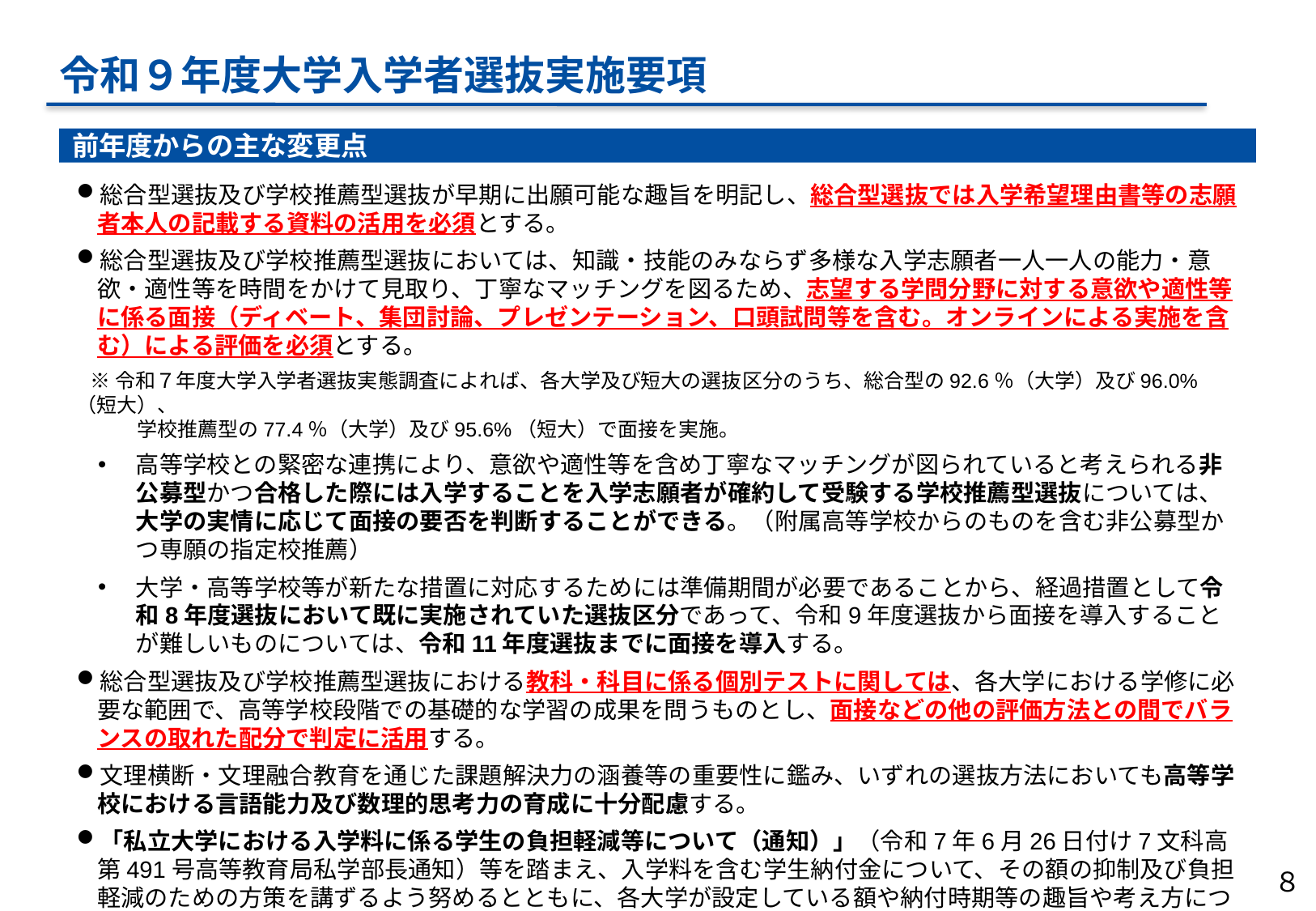

令和９年度大学入学者選抜実施要項
前年度からの主な変更点
総合型選抜及び学校推薦型選抜が早期に出願可能な趣旨を明記し、総合型選抜では入学希望理由書等の志願者本人の記載する資料の活用を必須とする。
総合型選抜及び学校推薦型選抜においては、知識・技能のみならず多様な入学志願者一人一人の能力・意欲・適性等を時間をかけて見取り、丁寧なマッチングを図るため、志望する学問分野に対する意欲や適性等に係る面接（ディベート、集団討論、プレゼンテーション、口頭試問等を含む。オンラインによる実施を含む）による評価を必須とする。
   ※令和７年度大学入学者選抜実態調査によれば、各大学及び短大の選抜区分のうち、総合型の92.6％（大学）及び96.0%（短大）、
　　　学校推薦型の77.4％（大学）及び95.6%（短大）で面接を実施。
高等学校との緊密な連携により、意欲や適性等を含め丁寧なマッチングが図られていると考えられる非公募型かつ合格した際には入学することを入学志願者が確約して受験する学校推薦型選抜については、大学の実情に応じて面接の要否を判断することができる。（附属高等学校からのものを含む非公募型かつ専願の指定校推薦）
大学・高等学校等が新たな措置に対応するためには準備期間が必要であることから、経過措置として令和8年度選抜において既に実施されていた選抜区分であって、令和9年度選抜から面接を導入することが難しいものについては、令和11年度選抜までに面接を導入する。
総合型選抜及び学校推薦型選抜における教科・科目に係る個別テストに関しては、各大学における学修に必要な範囲で、高等学校段階での基礎的な学習の成果を問うものとし、面接などの他の評価方法との間でバランスの取れた配分で判定に活用する。
文理横断・文理融合教育を通じた課題解決力の涵養等の重要性に鑑み、いずれの選抜方法においても高等学校における言語能力及び数理的思考力の育成に十分配慮する。
「私立大学における入学料に係る学生の負担軽減等について（通知）」（令和7年6月26日付け7文科高第491号高等教育局私学部長通知）等を踏まえ、入学料を含む学生納付金について、その額の抑制及び負担軽減のための方策を講ずるよう努めるとともに、各大学が設定している額や納付時期等の趣旨や考え方について、社会の理解を得られるよう積極的に説明する。
８